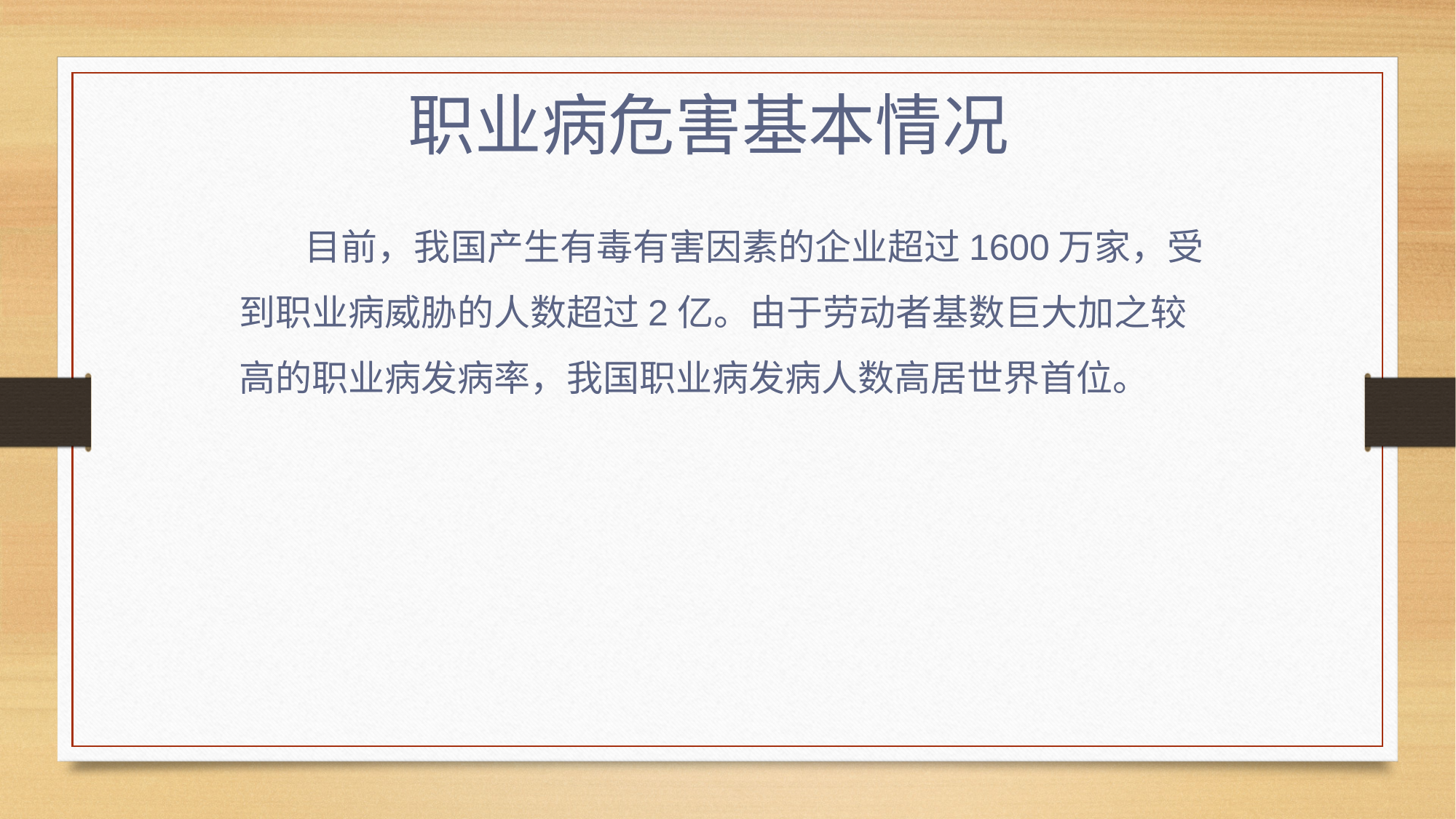

职业病危害基本情况

       目前，我国产生有毒有害因素的企业超过1600万家，受到职业病威胁的人数超过2亿。由于劳动者基数巨大加之较高的职业病发病率，我国职业病发病人数高居世界首位。